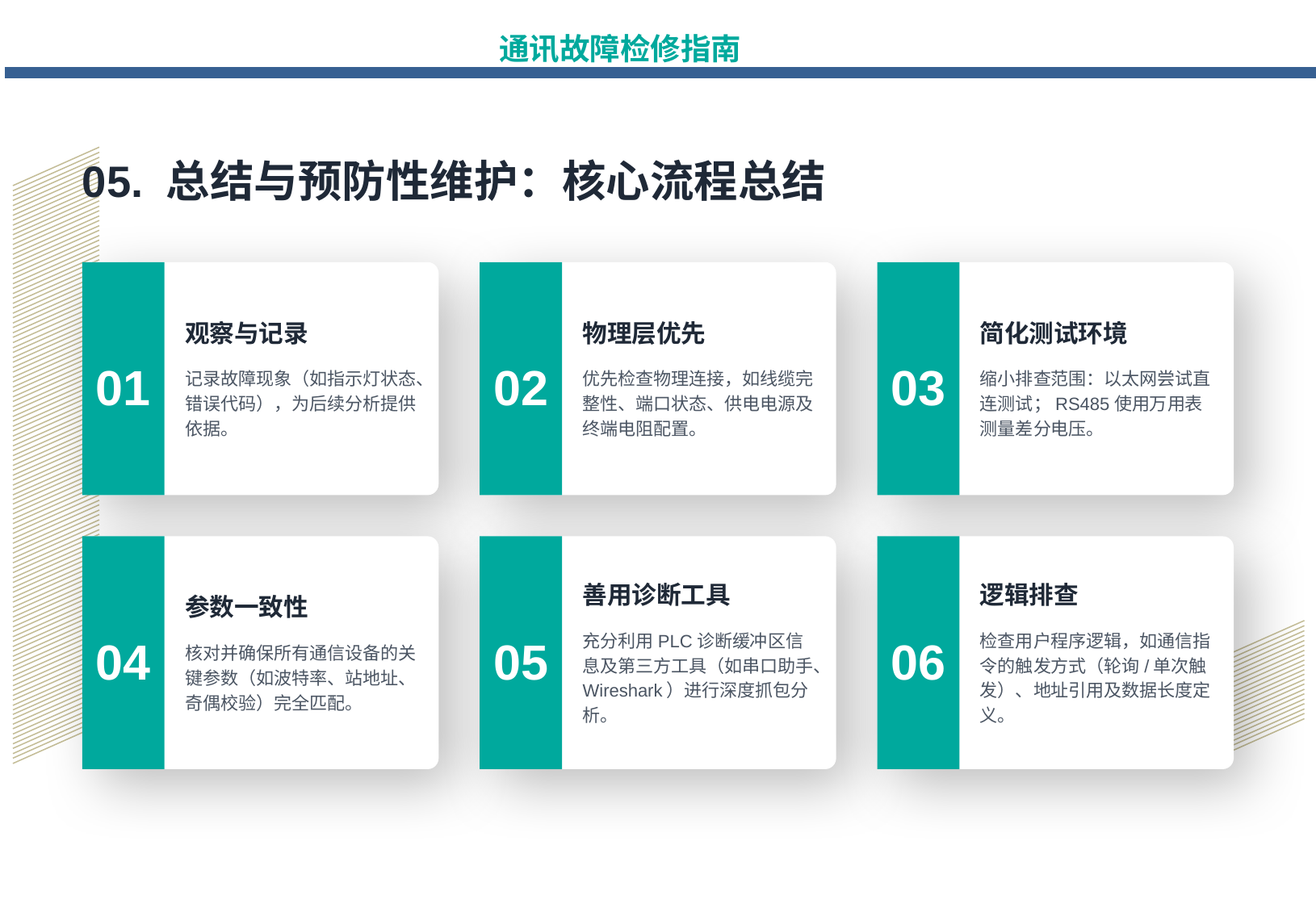

通讯故障检修指南

05. 总结与预防性维护：核心流程总结

观察与记录
记录故障现象（如指示灯状态、错误代码），为后续分析提供依据。
物理层优先
优先检查物理连接，如线缆完整性、端口状态、供电电源及终端电阻配置。
简化测试环境
缩小排查范围：以太网尝试直连测试；RS485使用万用表测量差分电压。
01
02
03

参数一致性
核对并确保所有通信设备的关键参数（如波特率、站地址、奇偶校验）完全匹配。
善用诊断工具
充分利用PLC诊断缓冲区信息及第三方工具（如串口助手、Wireshark）进行深度抓包分析。
逻辑排查
检查用户程序逻辑，如通信指令的触发方式（轮询/单次触发）、地址引用及数据长度定义。
04
05
06